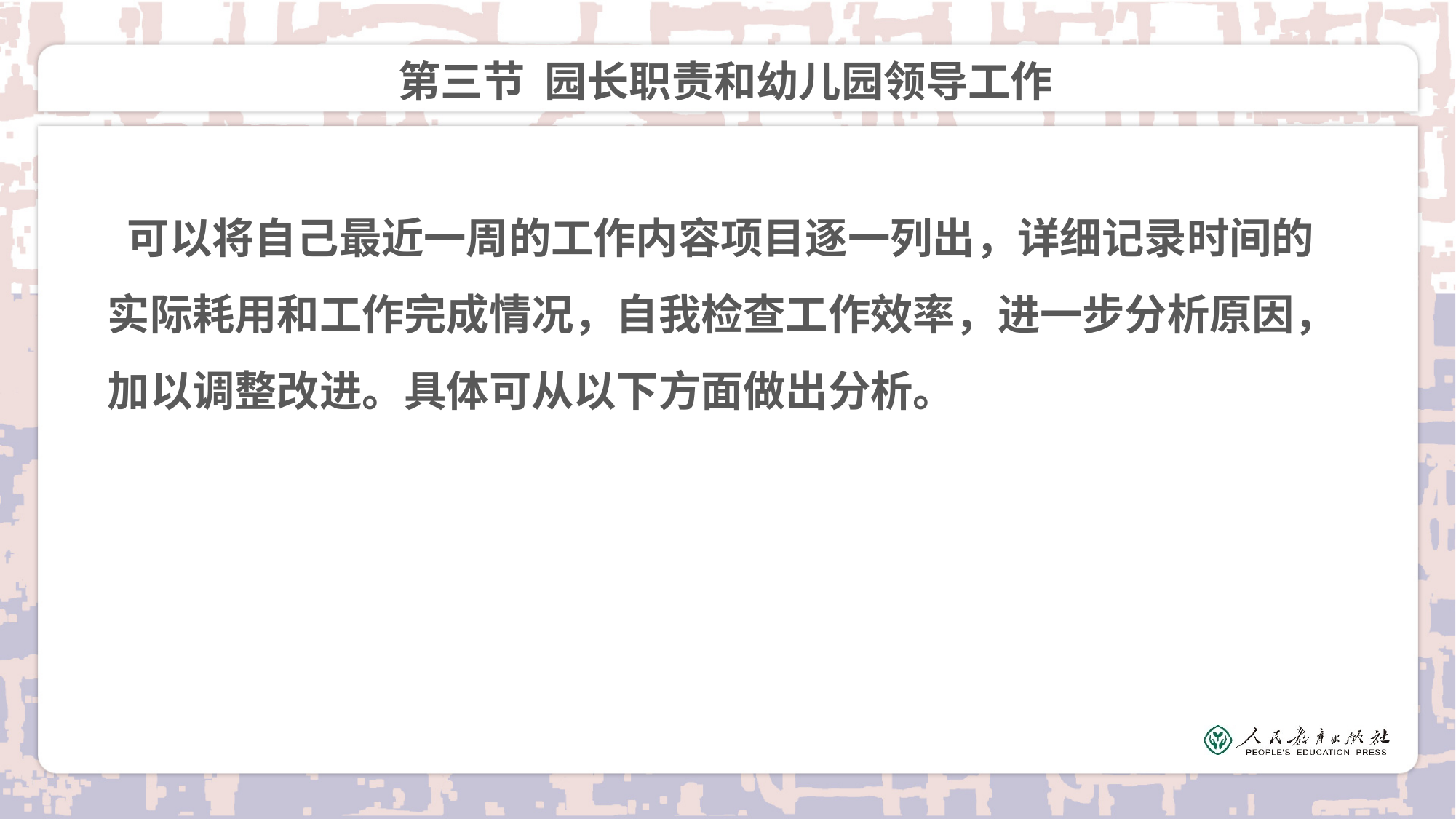

# 第三节  园长职责和幼儿园领导工作
 可以将自己最近一周的工作内容项目逐一列出，详细记录时间的实际耗用和工作完成情况，自我检查工作效率，进一步分析原因，加以调整改进。具体可从以下方面做出分析。